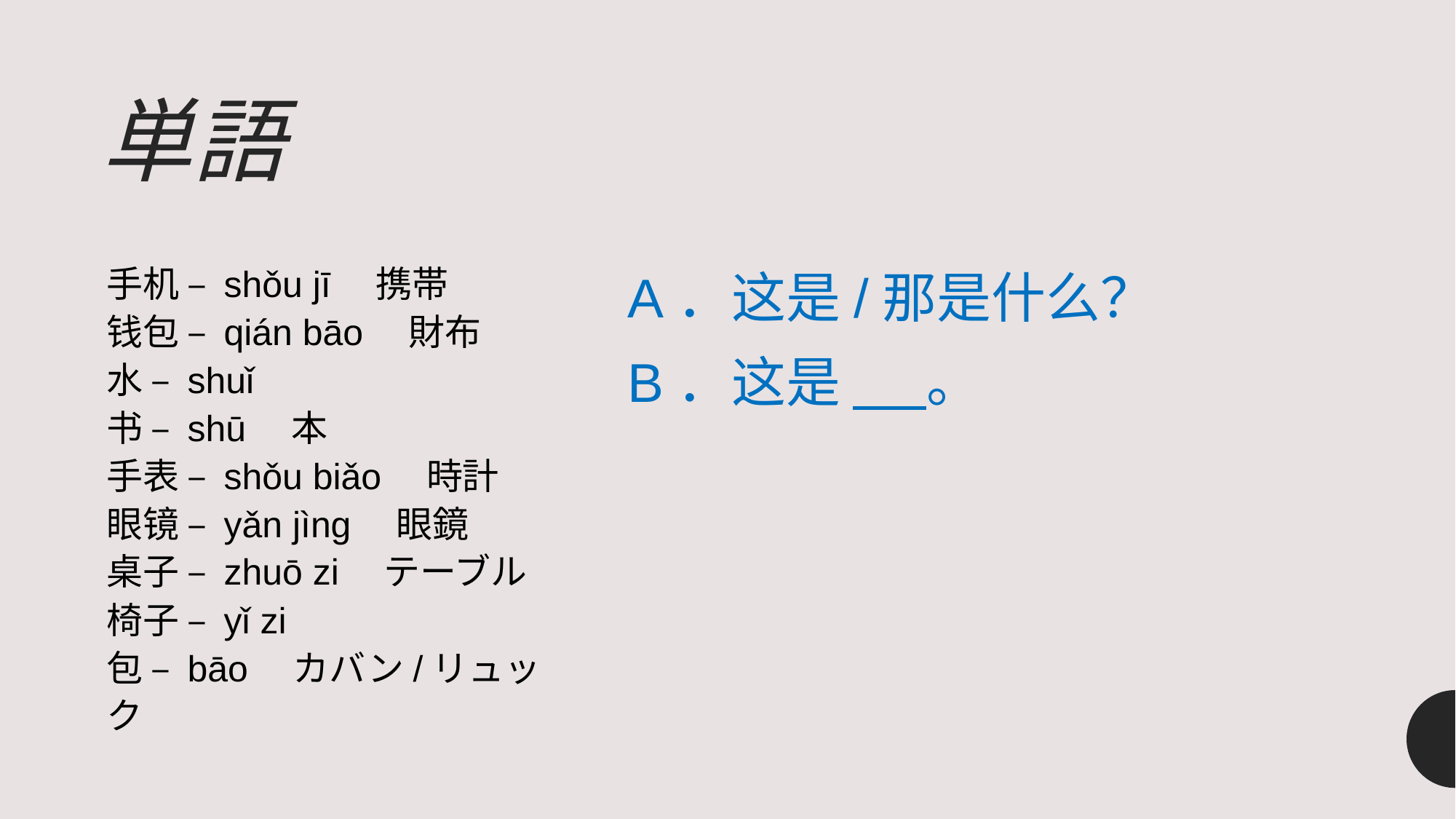

# 単語
手机 – shǒu jī　携帯
钱包 – qián bāo　財布
水 – shuǐ
书 – shū　本
手表 – shǒu biǎo　時計
眼镜 – yǎn jìng　眼鏡
桌子 – zhuō zi　テーブル
椅子 – yǐ zi
包 – bāo　カバン/リュック
A．这是/那是什么？
B．这是       。